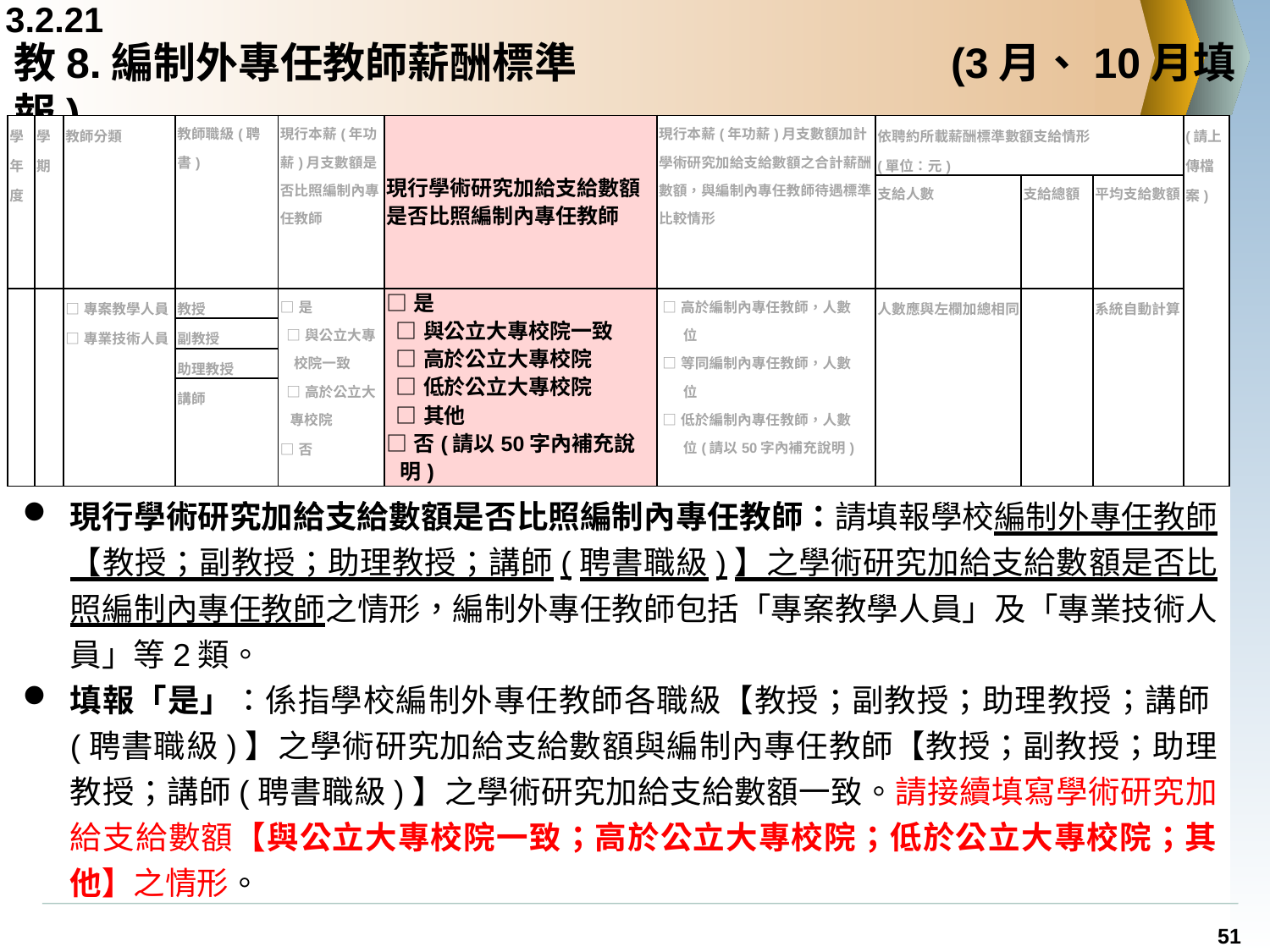

3.2.21
# 教8.編制外專任教師薪酬標準	 	          	    (3月、10月填報)
| 學年度 | 學期 | 教師分類 | 教師職級(聘書) | 現行本薪(年功薪)月支數額是否比照編制內專任教師 | 現行學術研究加給支給數額是否比照編制內專任教師 | 現行本薪(年功薪)月支數額加計學術研究加給支給數額之合計薪酬數額，與編制內專任教師待遇標準比較情形 | 依聘約所載薪酬標準數額支給情形 (單位：元) |  |  | (請上傳檔案) |
| --- | --- | --- | --- | --- | --- | --- | --- | --- | --- | --- |
|  |  |  |  |  |  |  | 支給人數 | 支給總額 | 平均支給數額 |  |
|  |  | □專案教學人員 □專業技術人員 | 教授 | □是 □與公立大專校院一致 □高於公立大專校院 □否 | □是 □與公立大專校院一致 □高於公立大專校院 □低於公立大專校院 □其他 □否(請以50字內補充說明) | □高於編制內專任教師，人數 位 □等同編制內專任教師，人數 位 □低於編制內專任教師，人數 位(請以50字內補充說明) | 人數應與左欄加總相同 |  | 系統自動計算 |  |
|  |  |  | 副教授 |  |  |  |  |  |  |  |
|  |  |  | 助理教授 |  |  |  |  |  |  |  |
|  |  |  | 講師 |  |  |  |  |  |  |  |
【111.10期-新增欄位說明】
現行學術研究加給支給數額是否比照編制內專任教師：請填報學校編制外專任教師【教授；副教授；助理教授；講師(聘書職級)】之學術研究加給支給數額是否比照編制內專任教師之情形，編制外專任教師包括「專案教學人員」及「專業技術人員」等2類。
填報「是」：係指學校編制外專任教師各職級【教授；副教授；助理教授；講師(聘書職級)】之學術研究加給支給數額與編制內專任教師【教授；副教授；助理教授；講師(聘書職級)】之學術研究加給支給數額一致。請接續填寫學術研究加給支給數額【與公立大專校院一致；高於公立大專校院；低於公立大專校院；其他】之情形。